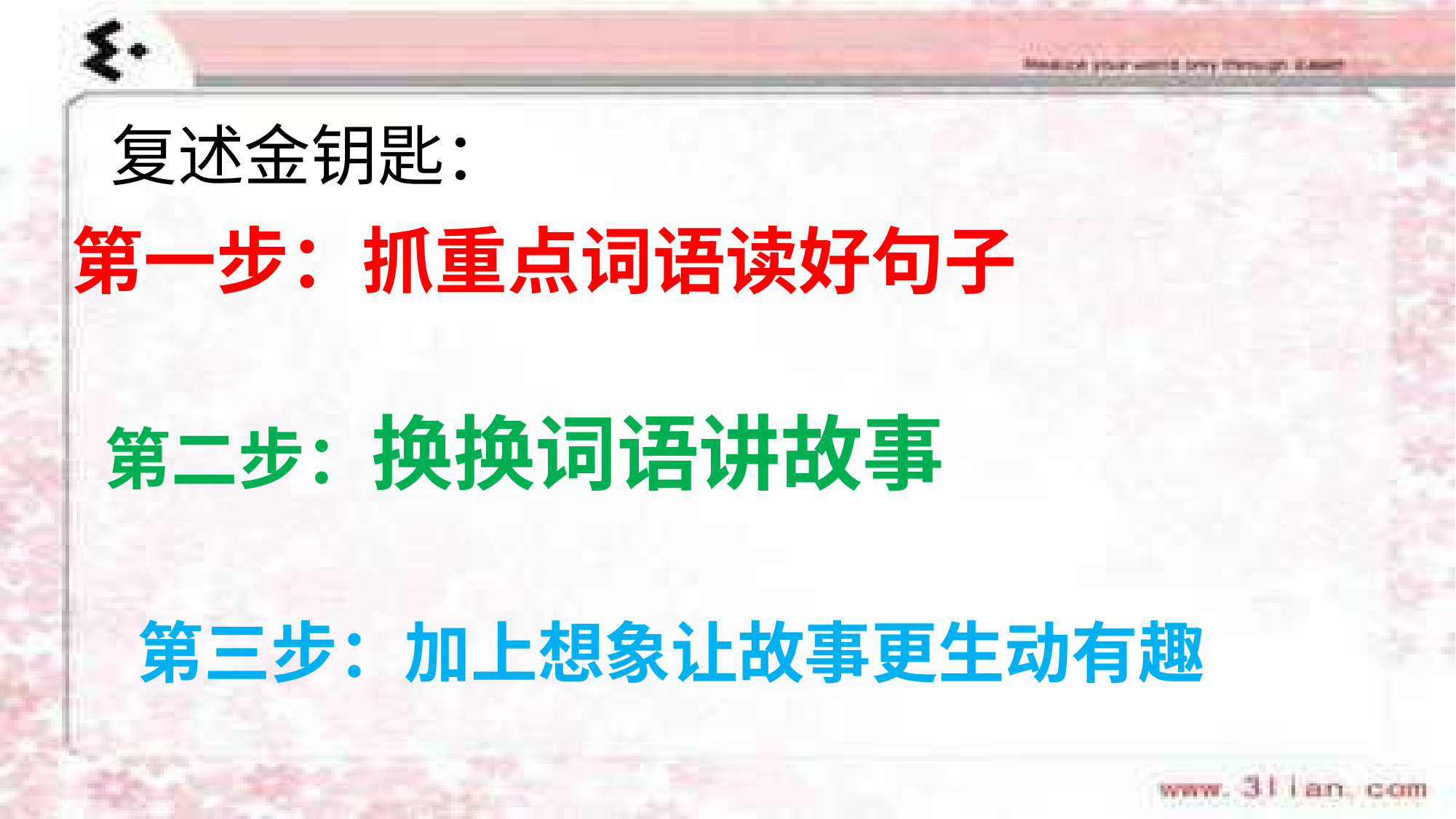

# 复述金钥匙：
第一步：抓重点词语读好句子

  第二步：换换词语讲故事

     第三步：加上想象让故事更生动有趣